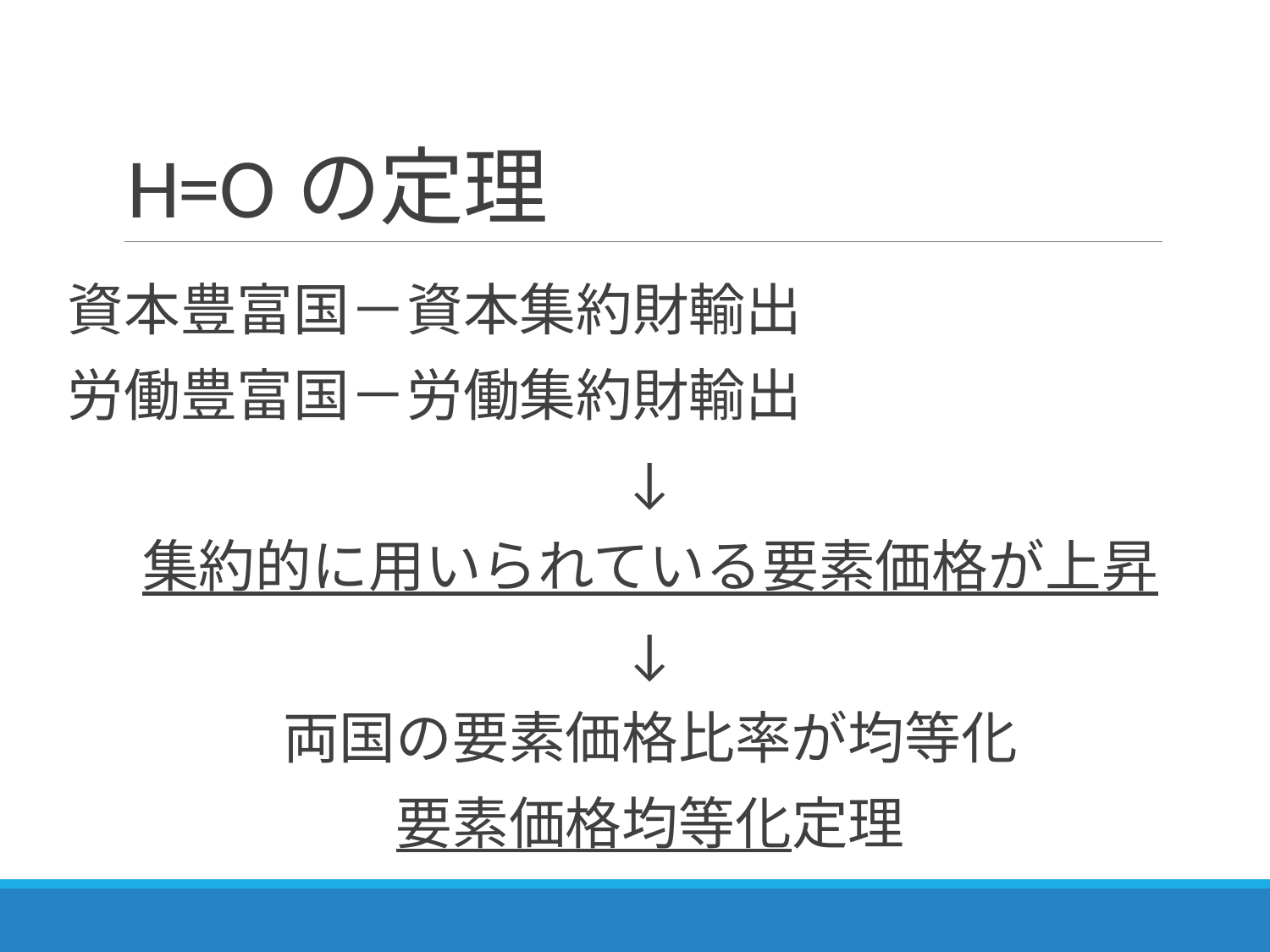

# H=Oの定理
資本豊富国－資本集約財輸出
労働豊富国－労働集約財輸出
↓
集約的に用いられている要素価格が上昇
↓
両国の要素価格比率が均等化
要素価格均等化定理